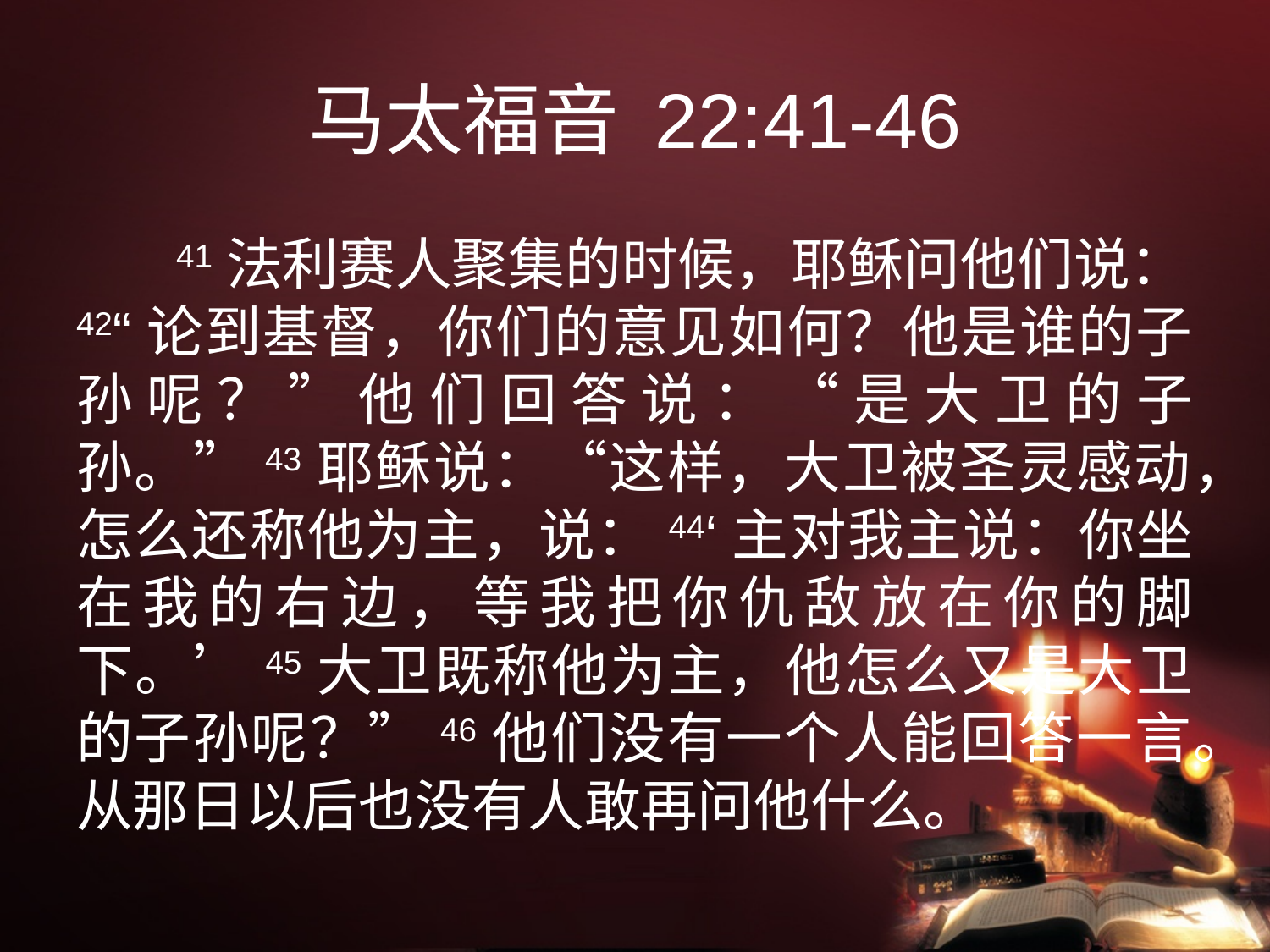

# 马太福音 22:41-46
           41法利赛人聚集的时候，耶稣问他们说：42“论到基督，你们的意见如何？他是谁的子孙呢？”他们回答说：“是大卫的子孙。”43耶稣说：“这样，大卫被圣灵感动，怎么还称他为主，说：44‘主对我主说：你坐在我的右边，等我把你仇敌放在你的脚下。’45大卫既称他为主，他怎么又是大卫的子孙呢？”46他们没有一个人能回答一言。从那日以后也没有人敢再问他什么。